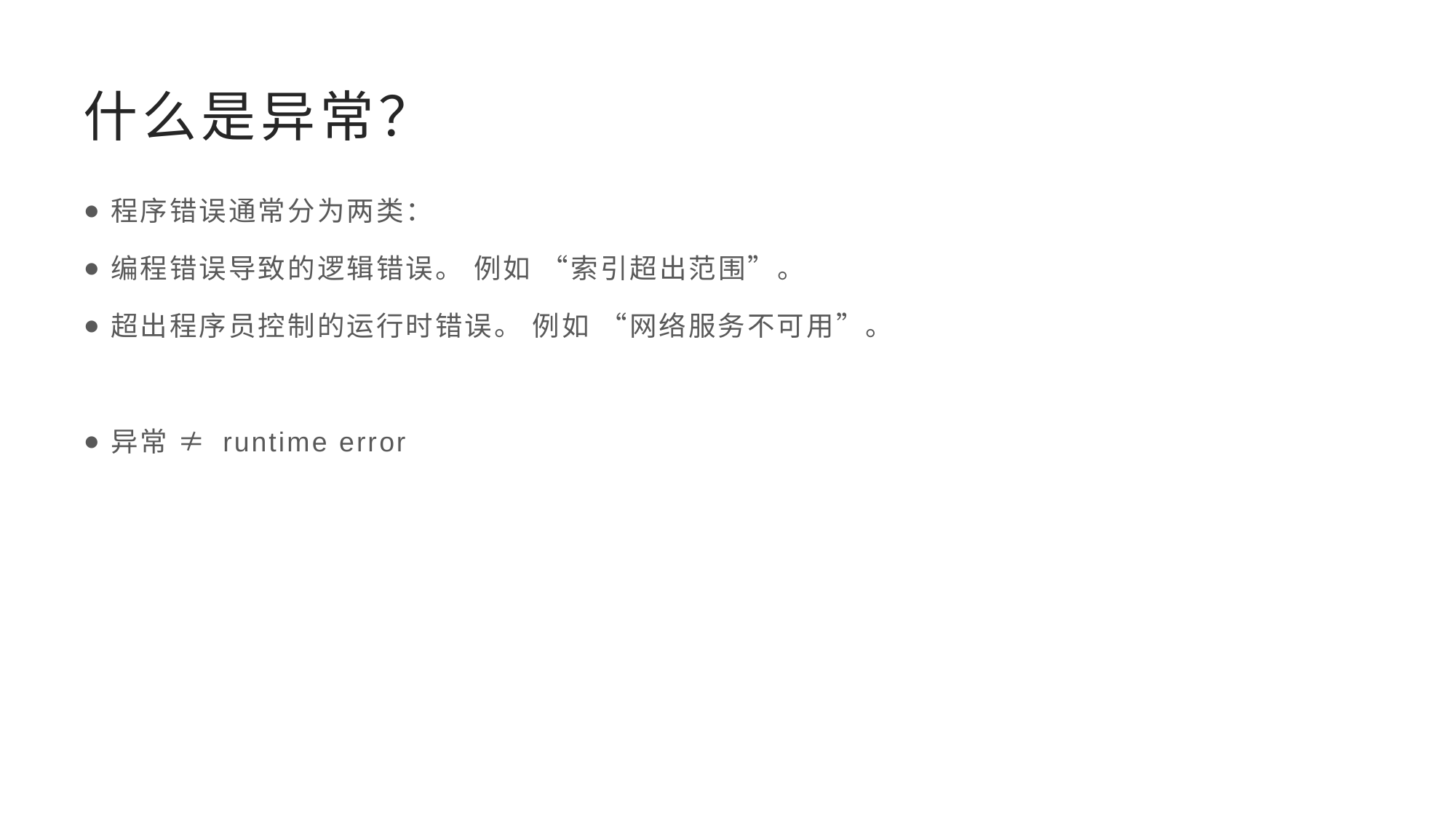

# 什么是异常？
程序错误通常分为两类：
编程错误导致的逻辑错误。 例如 “索引超出范围”。
超出程序员控制的运行时错误。 例如 “网络服务不可用”。

异常 ≠ runtime error